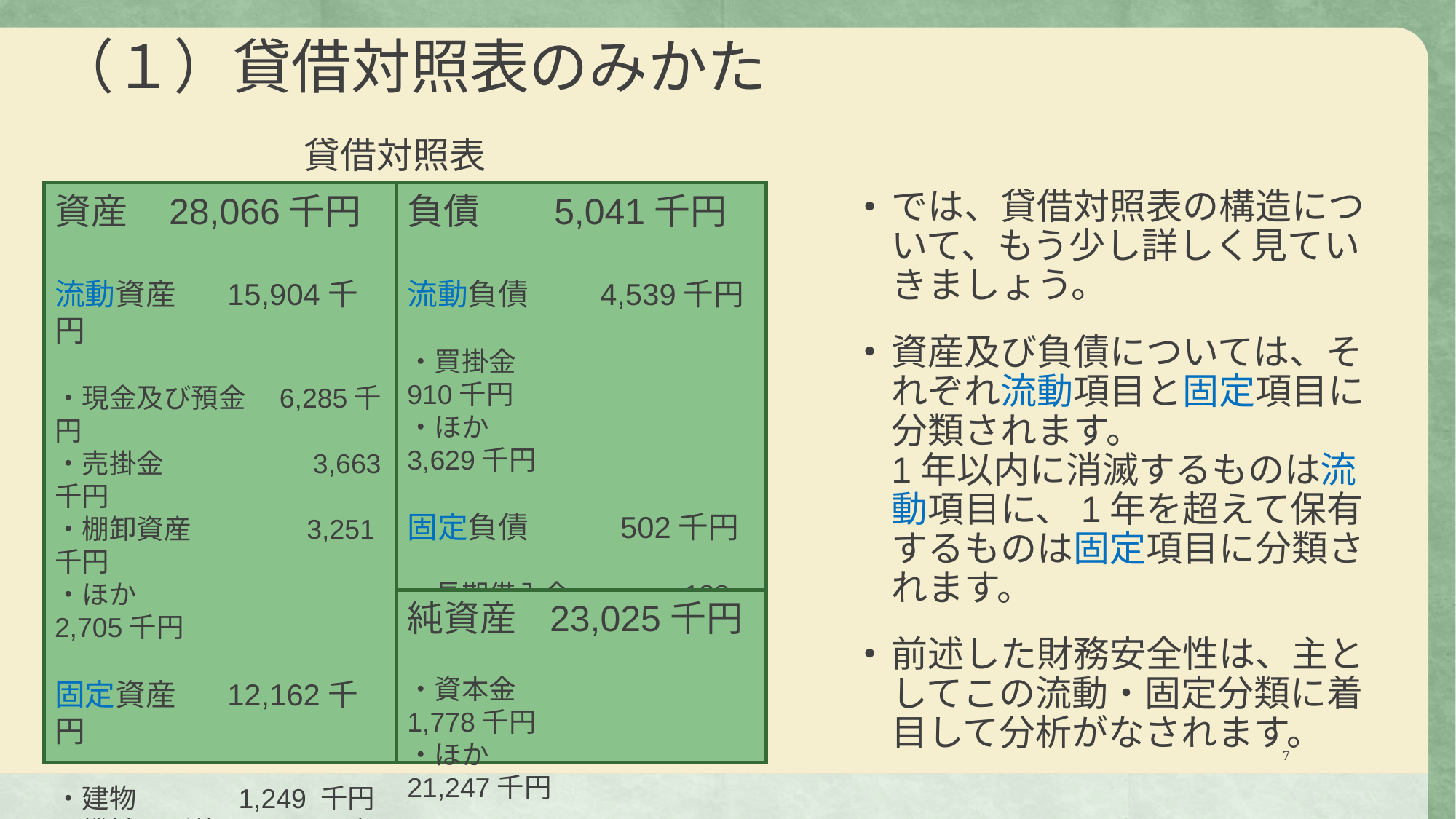

# （１）貸借対照表のみかた
貸借対照表
資産    28,066千円

流動資産 　 15,904千円

・現金及び預金　6,285千円
・売掛金　　　　　 3,663千円
・棚卸資産　　　　3,251千円
・ほか　　　　　　　 2,705千円

固定資産 　 12,162千円

・建物           　1,249 千円
・機械及び装置  1,300千円
・関係会社株式　3,664千円
・ほか　　　　　　　 5,948千円
負債        5,041千円

流動負債 　    4,539千円

・買掛金　　　　　　    910千円
・ほか　　　　　　　   3,629千円

固定負債 　       502千円

・長期借入金　　　    138千円
・ほか　　　　　　　      364千円

では、貸借対照表の構造について、もう少し詳しく見ていきましょう。
資産及び負債については、それぞれ流動項目と固定項目に分類されます。
1年以内に消滅するものは流動項目に、1年を超えて保有するものは固定項目に分類されます。
前述した財務安全性は、主としてこの流動・固定分類に着目して分析がなされます。
純資産   23,025千円

・資本金　　　　　　 1,778千円
・ほか　　　　　　　 21,247千円

7